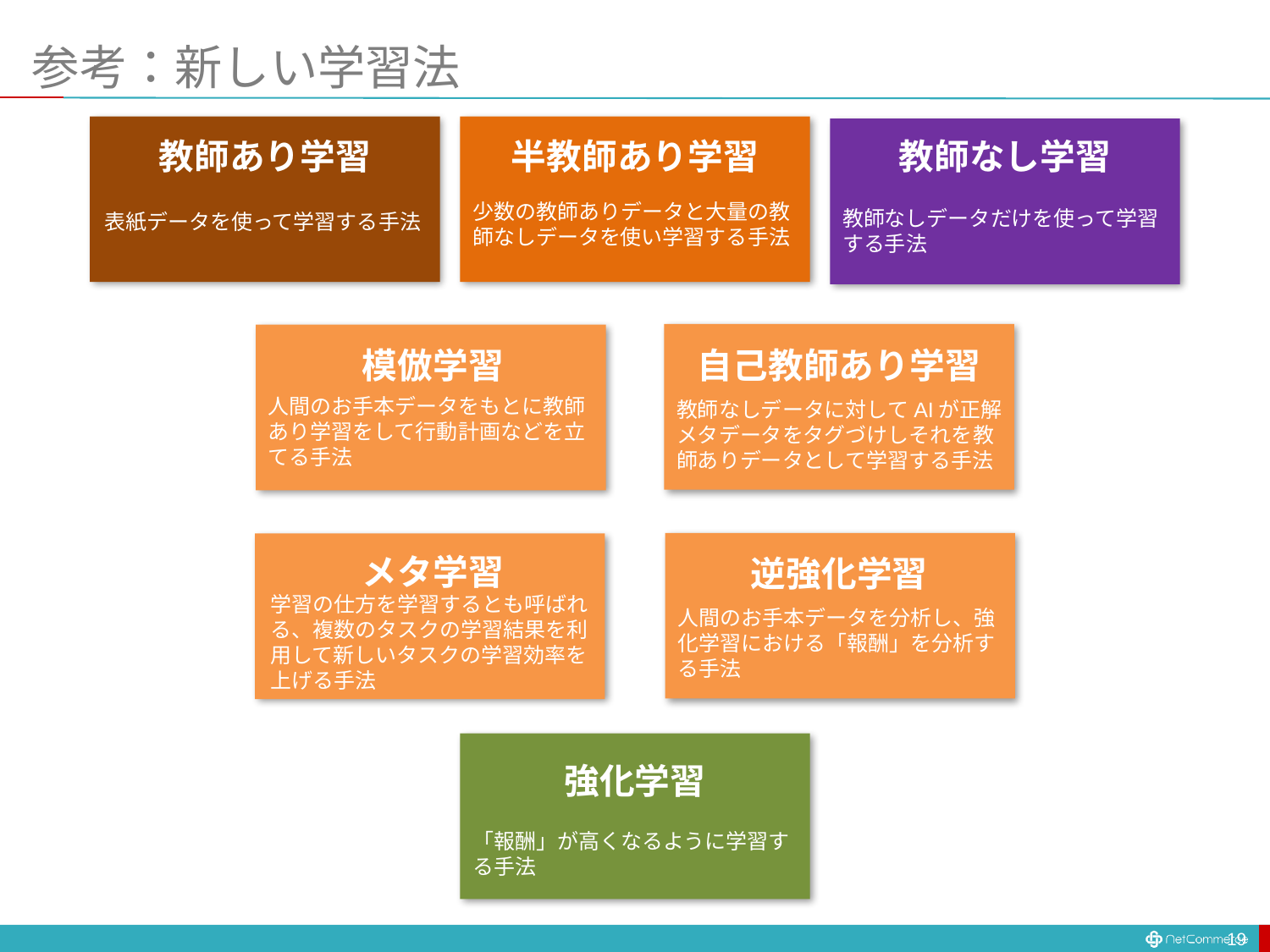

# 参考：新しい学習法

教師あり学習
半教師あり学習
教師なし学習
少数の教師ありデータと大量の教師なしデータを使い学習する手法
教師なしデータだけを使って学習する手法
表紙データを使って学習する手法

模倣学習
自己教師あり学習
人間のお手本データをもとに教師あり学習をして行動計画などを立てる手法
教師なしデータに対してAIが正解メタデータをタグづけしそれを教師ありデータとして学習する手法

メタ学習
逆強化学習
学習の仕方を学習するとも呼ばれる、複数のタスクの学習結果を利用して新しいタスクの学習効率を上げる手法
人間のお手本データを分析し、強化学習における「報酬」を分析する手法

強化学習
「報酬」が高くなるように学習する手法
19